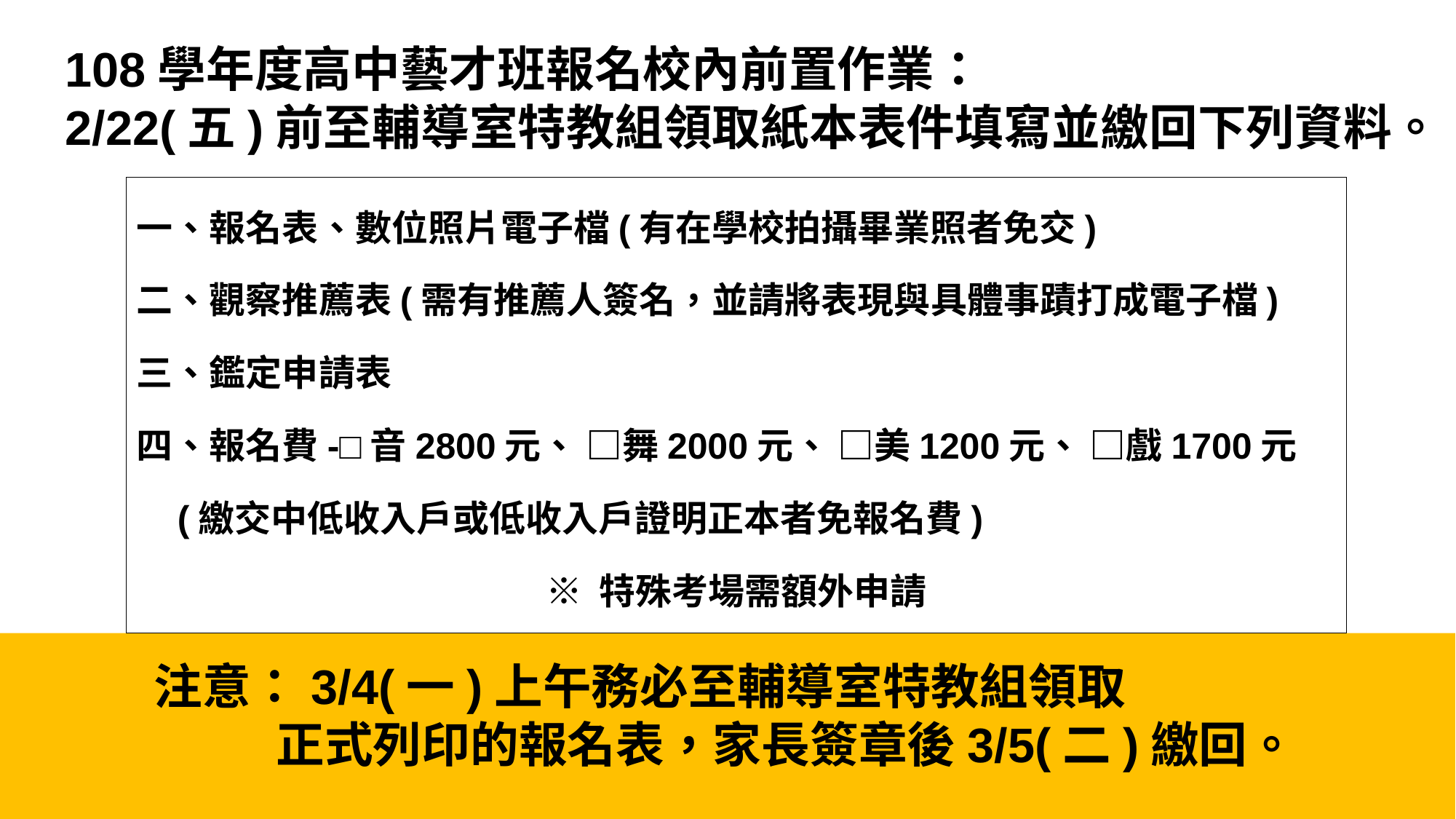

108學年度高中藝才班報名校內前置作業：
2/22(五)前至輔導室特教組領取紙本表件填寫並繳回下列資料。

一、報名表、數位照片電子檔(有在學校拍攝畢業照者免交)
二、觀察推薦表(需有推薦人簽名，並請將表現與具體事蹟打成電子檔)
三、鑑定申請表
四、報名費-□音2800元、 □舞2000元、 □美1200元、 □戲1700元
    (繳交中低收入戶或低收入戶證明正本者免報名費)
※ 特殊考場需額外申請

注意：3/4(一)上午務必至輔導室特教組領取
         正式列印的報名表，家長簽章後3/5(二)繳回。

1